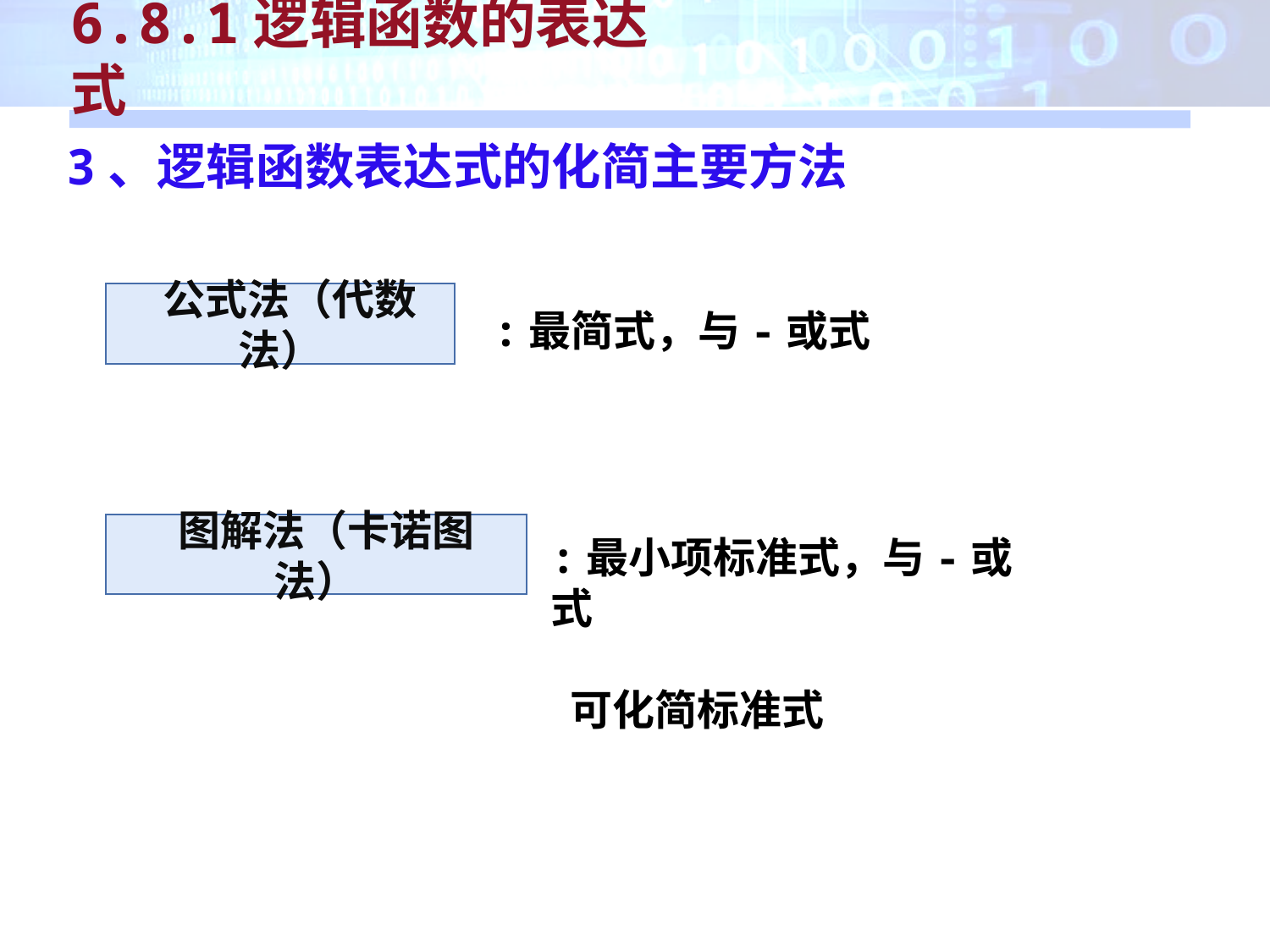

6.8.1逻辑函数的表达式
3、逻辑函数表达式的化简主要方法
 公式法（代数法）
:最简式，与-或式
 图解法（卡诺图法）
:最小项标准式，与-或式

 可化简标准式